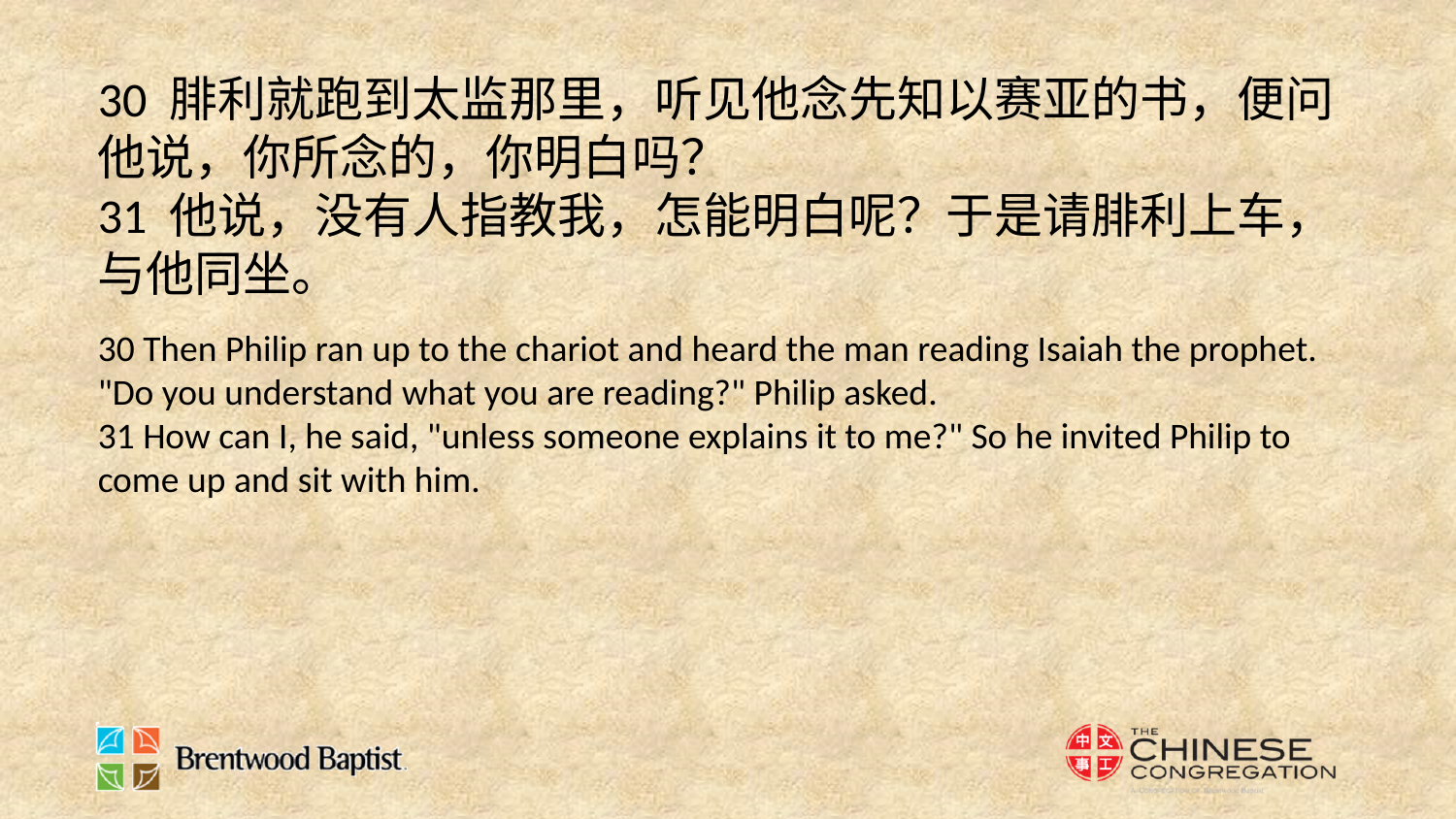

30 腓利就跑到太监那里，听见他念先知以赛亚的书，便问他说，你所念的，你明白吗？
31 他说，没有人指教我，怎能明白呢？于是请腓利上车，与他同坐。

30 Then Philip ran up to the chariot and heard the man reading Isaiah the prophet. "Do you understand what you are reading?" Philip asked.
31 How can I, he said, "unless someone explains it to me?" So he invited Philip to come up and sit with him.